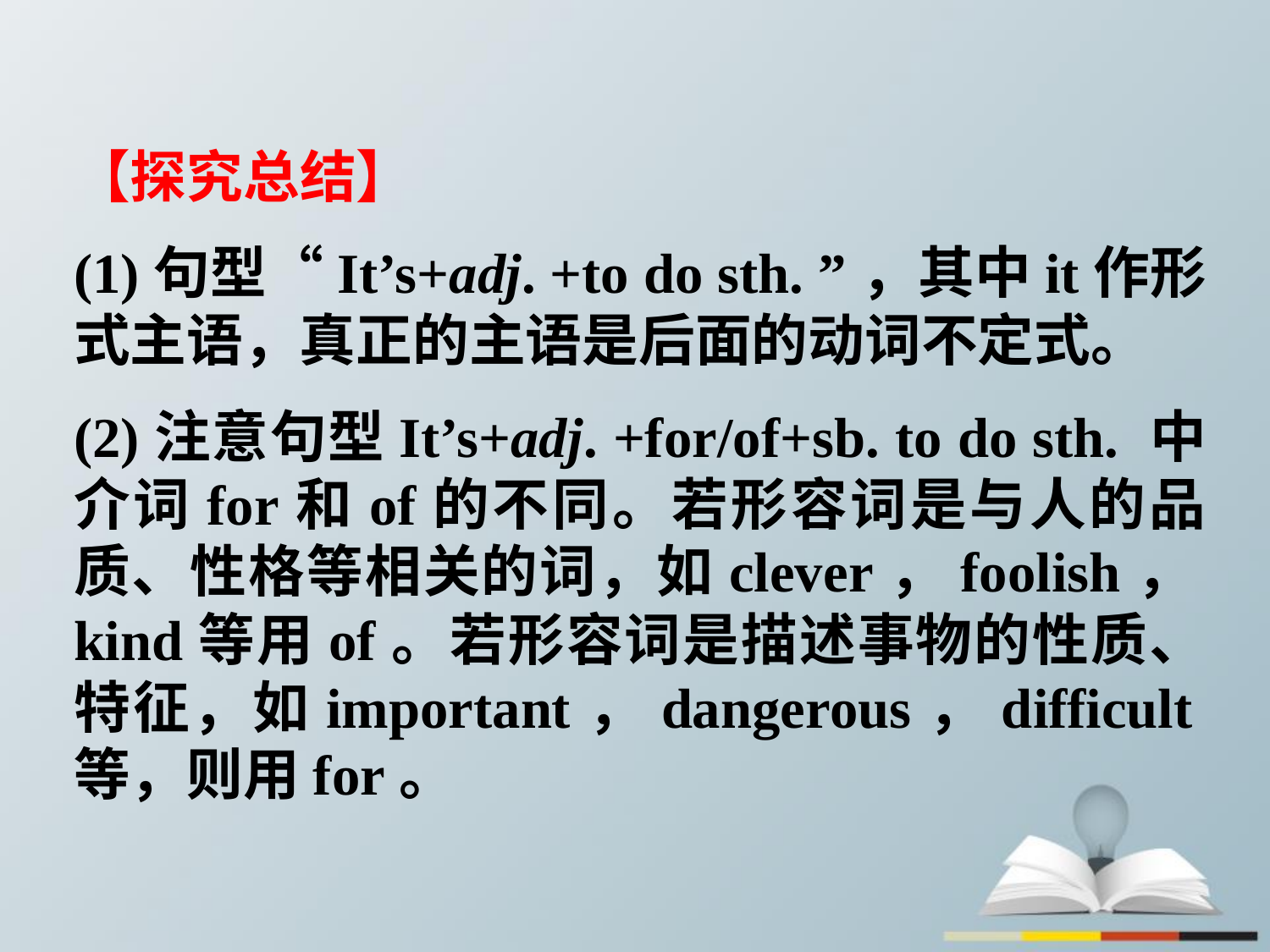

【探究总结】
(1)句型“It’s+adj. +to do sth. ”，其中it作形式主语，真正的主语是后面的动词不定式。
(2)注意句型It’s+adj. +for/of+sb. to do sth. 中介词for和of的不同。若形容词是与人的品质、性格等相关的词，如clever，foolish，kind等用of。若形容词是描述事物的性质、特征，如important，dangerous，difficult等，则用for。